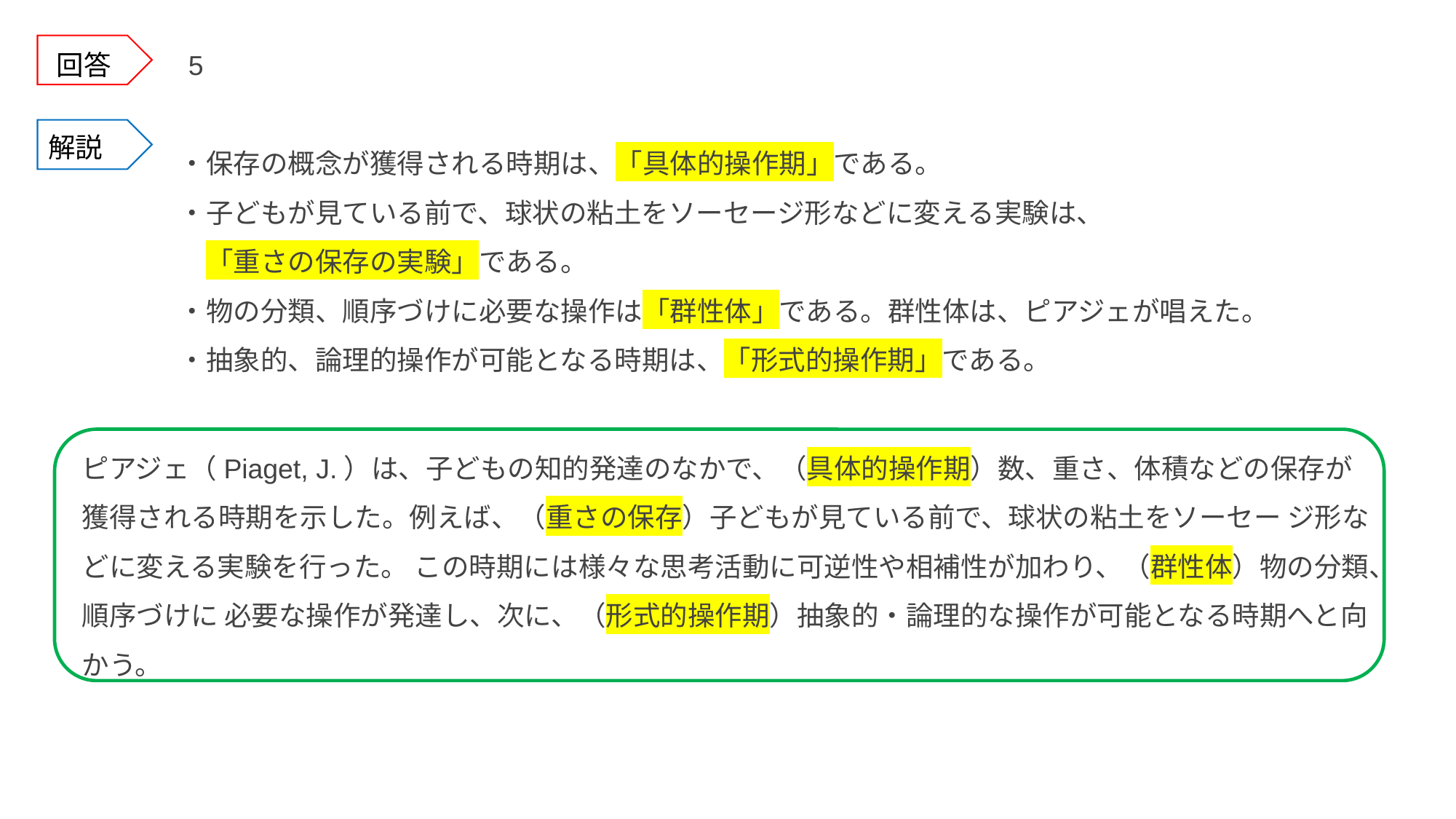

回答
5

解説
・保存の概念が獲得される時期は、「具体的操作期」である。
・子どもが見ている前で、球状の粘土をソーセージ形などに変える実験は、
　「重さの保存の実験」である。
・物の分類、順序づけに必要な操作は「群性体」である。群性体は、ピアジェが唱えた。
・抽象的、論理的操作が可能となる時期は、「形式的操作期」である。
ピアジェ（Piaget, J.）は、子どもの知的発達のなかで、（具体的操作期）数、重さ、体積などの保存が獲得される時期を示した。例えば、（重さの保存）子どもが見ている前で、球状の粘土をソーセー ジ形などに変える実験を行った。 この時期には様々な思考活動に可逆性や相補性が加わり、（群性体）物の分類、順序づけに 必要な操作が発達し、次に、（形式的操作期）抽象的・論理的な操作が可能となる時期へと向かう。